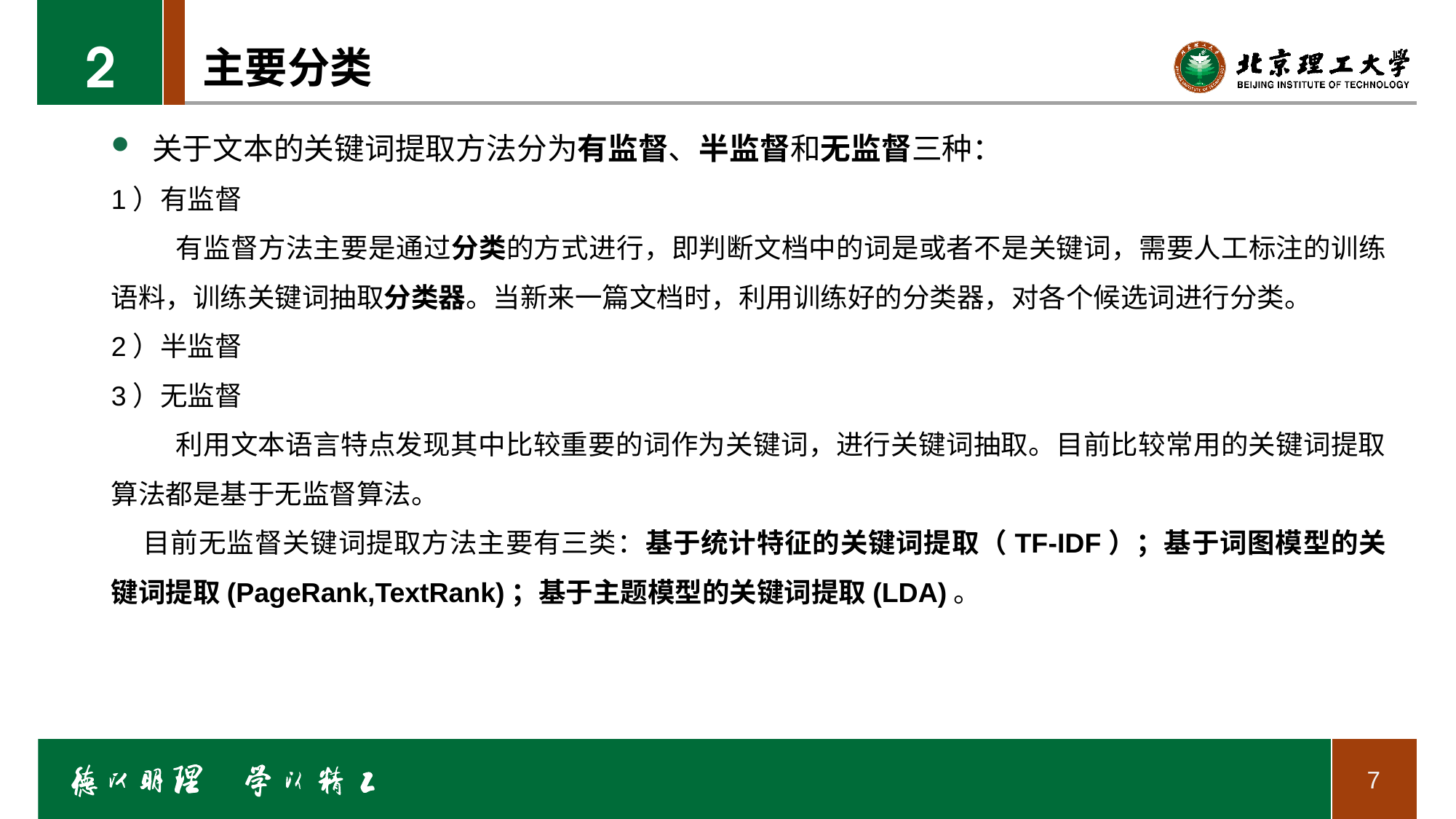

2
# 主要分类
关于文本的关键词提取方法分为有监督、半监督和无监督三种：
1）有监督
         有监督方法主要是通过分类的方式进行，即判断文档中的词是或者不是关键词，需要人工标注的训练语料，训练关键词抽取分类器。当新来一篇文档时，利用训练好的分类器，对各个候选词进行分类。
2）半监督
3）无监督
    利用文本语言特点发现其中比较重要的词作为关键词，进行关键词抽取。目前比较常用的关键词提取算法都是基于无监督算法。
目前无监督关键词提取方法主要有三类：基于统计特征的关键词提取（TF-IDF）；基于词图模型的关键词提取(PageRank,TextRank)；基于主题模型的关键词提取(LDA)。